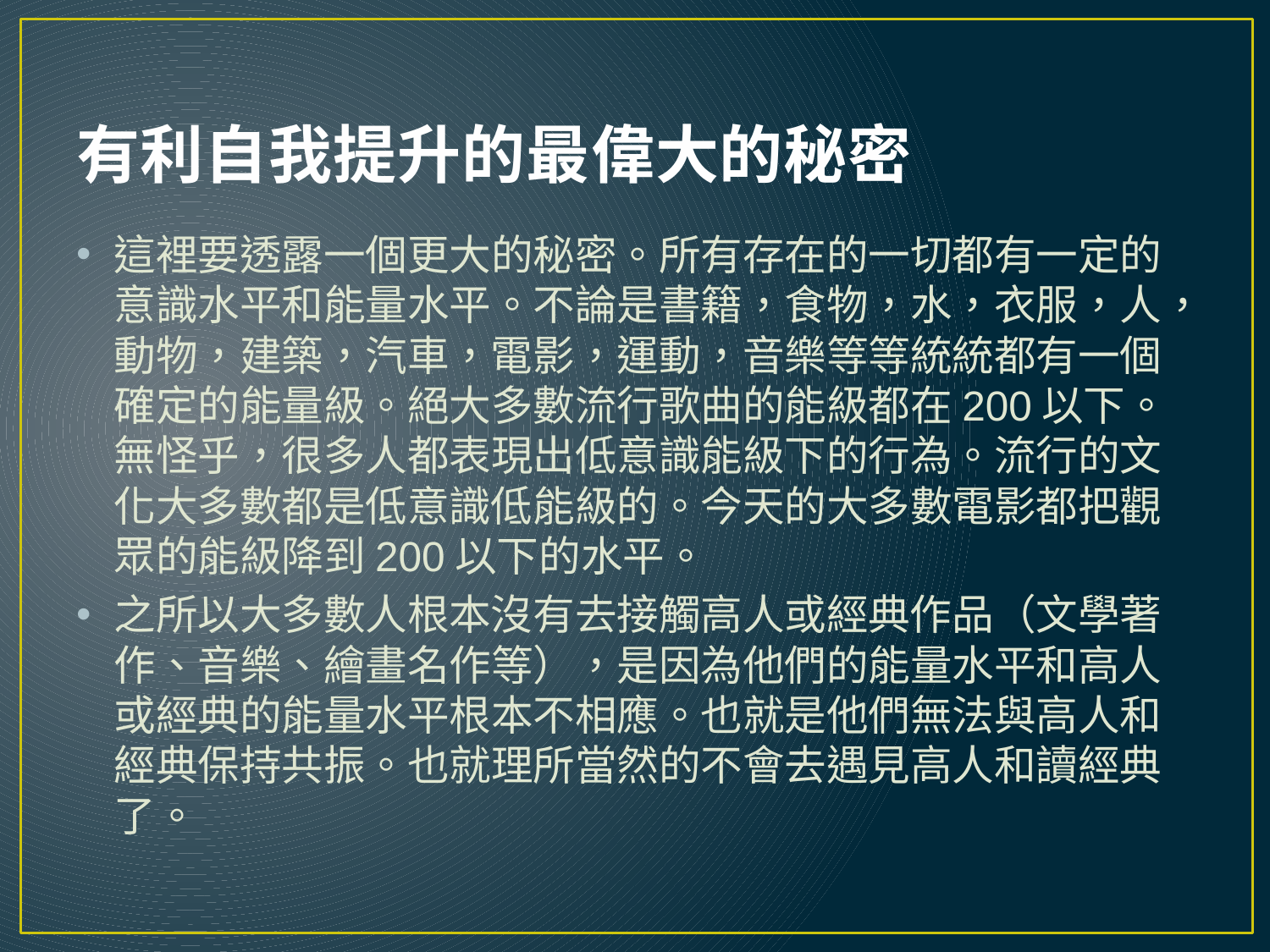

# 有利自我提升的最偉大的秘密
這裡要透露一個更大的秘密。所有存在的一切都有一定的意識水平和能量水平。不論是書籍，食物，水，衣服，人，動物，建築，汽車，電影，運動，音樂等等統統都有一個確定的能量級。絕大多數流行歌曲的能級都在200以下。無怪乎，很多人都表現出低意識能級下的行為。流行的文化大多數都是低意識低能級的。今天的大多數電影都把觀眾的能級降到200以下的水平。
之所以大多數人根本沒有去接觸高人或經典作品（文學著作、音樂、繪畫名作等），是因為他們的能量水平和高人或經典的能量水平根本不相應。也就是他們無法與高人和經典保持共振。也就理所當然的不會去遇見高人和讀經典了。